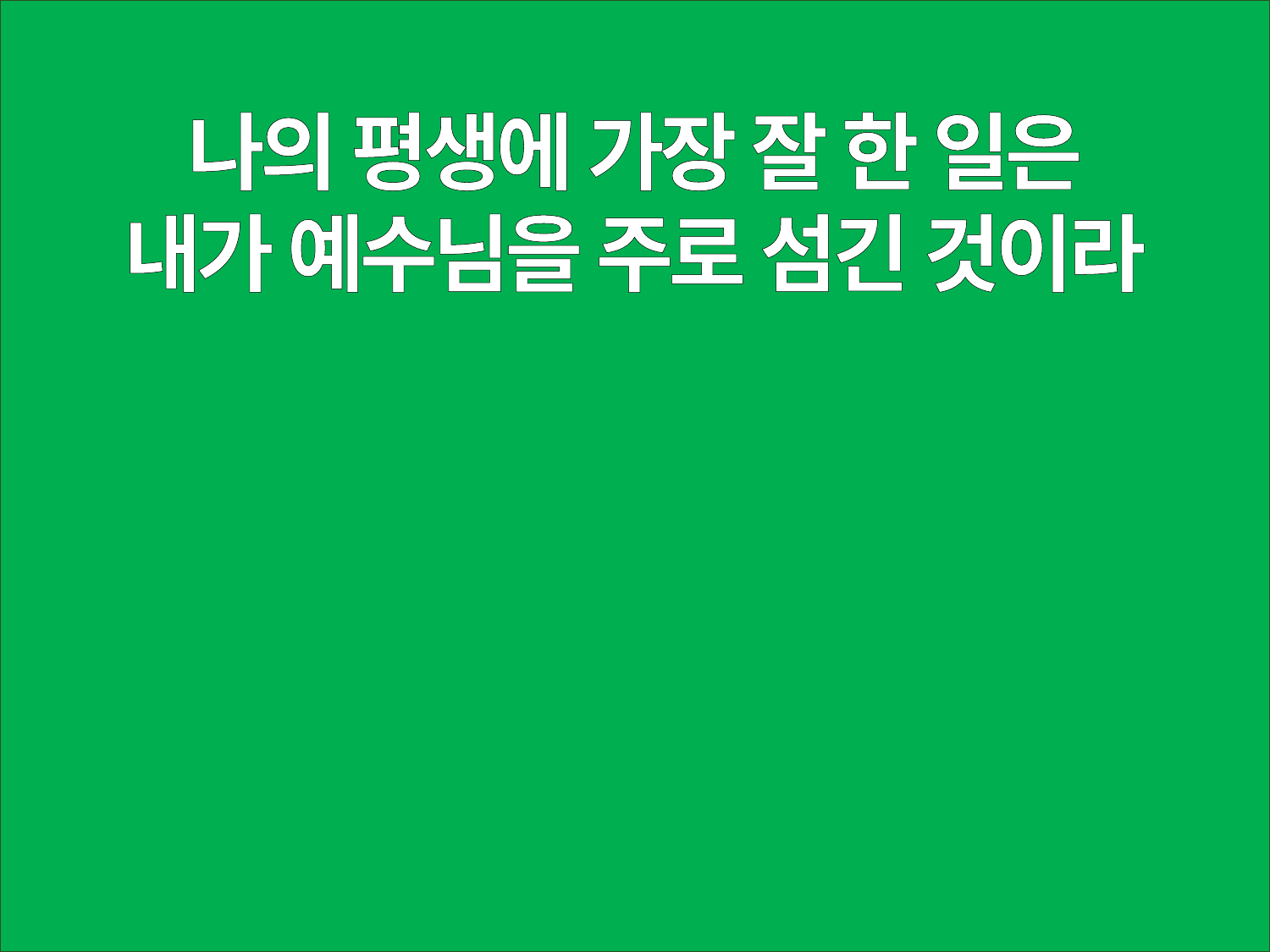

나의 평생에 가장 잘 한 일은
내가 예수님을 주로 섬긴 것이라